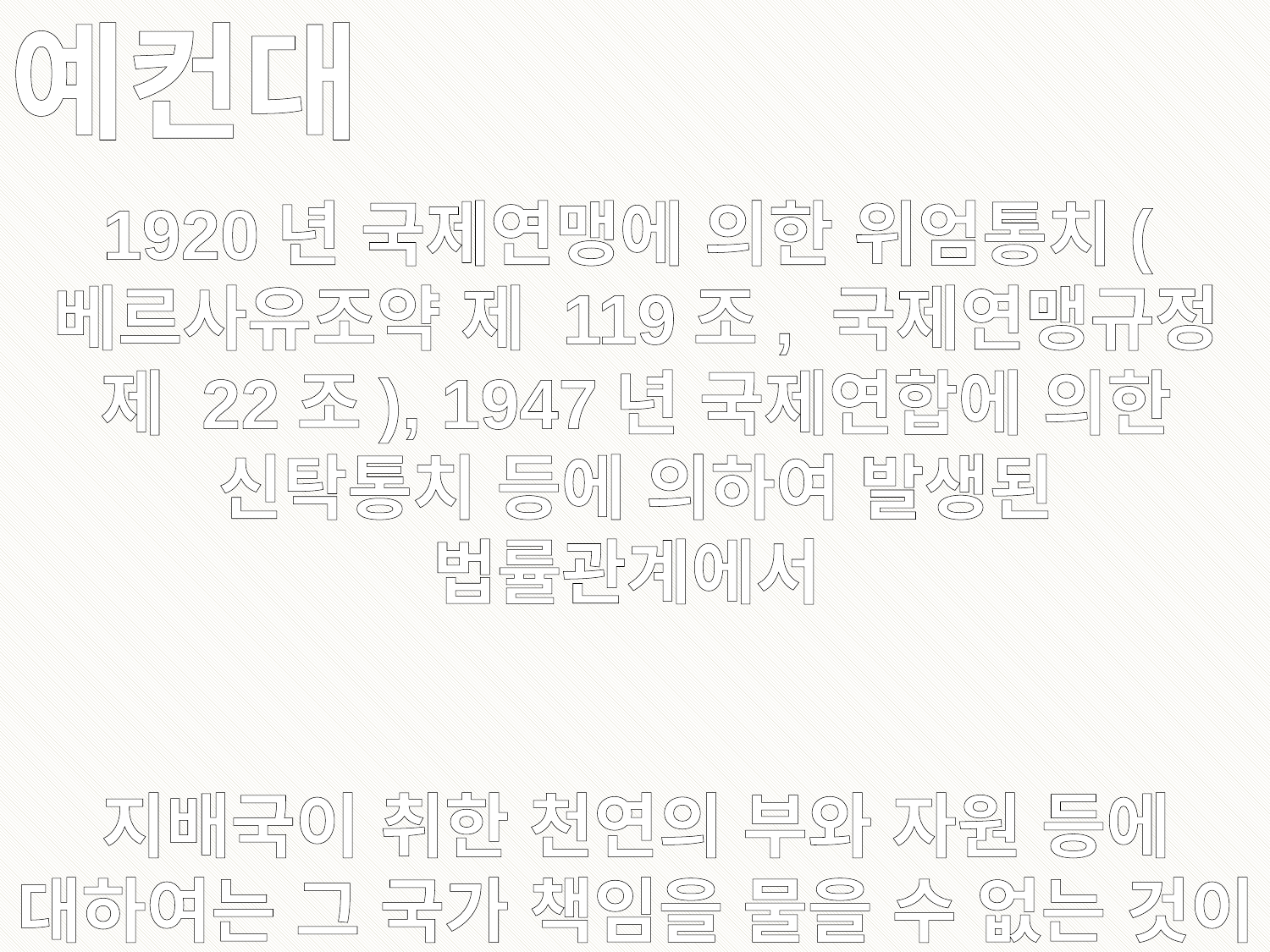

예컨대
1920년 국제연맹에 의한 위엄통치(베르사유조약 제 119조, 국제연맹규정 제 22조), 1947년 국제연합에 의한 신탁통치 등에 의하여 발생된 법률관계에서

지배국이 취한 천연의 부와 자원 등에 대하여는 그 국가 책임을 물을 수 없는 것이 일반적